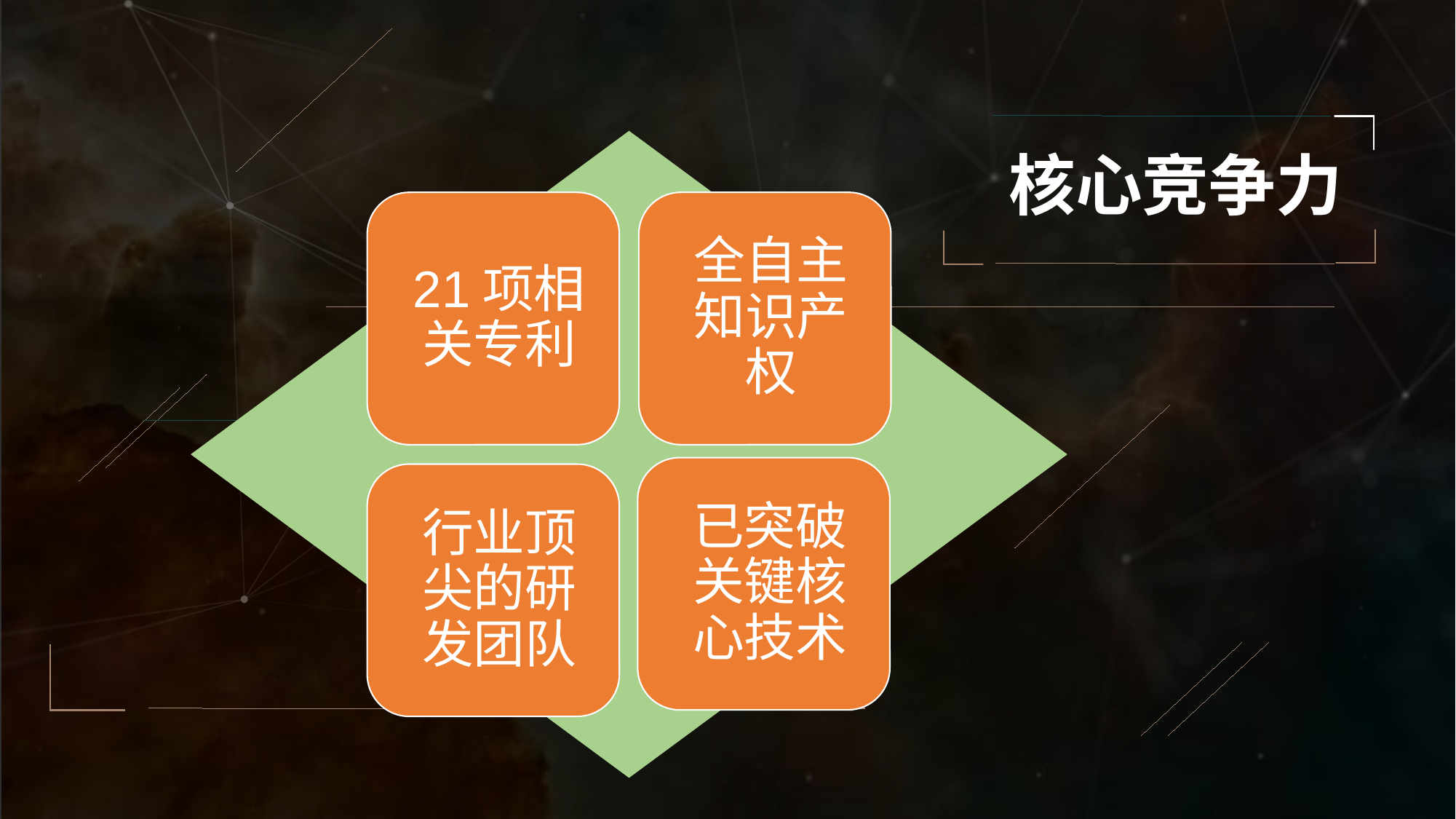

21项相关专利
全自主知识产权
行业顶尖的研发团队
已突破关键核心技术
核心竞争力